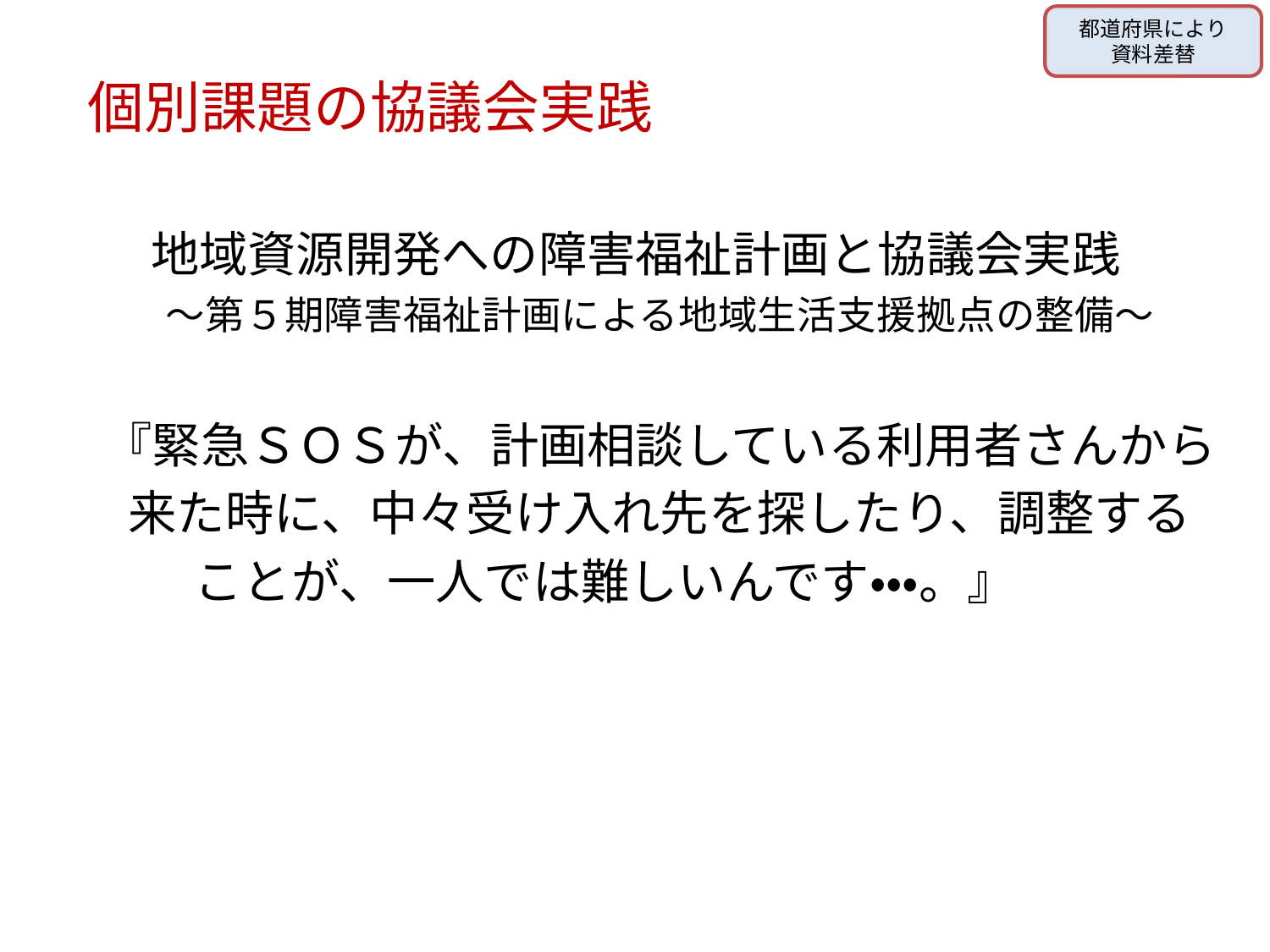

都道府県により
資料差替
# 個別課題の協議会実践
地域資源開発への障害福祉計画と協議会実践
～第５期障害福祉計画による地域生活支援拠点の整備～

『緊急ＳＯＳが、計画相談している利用者さんから
来た時に、中々受け入れ先を探したり、調整する
　　ことが、一人では難しいんです・・・。』